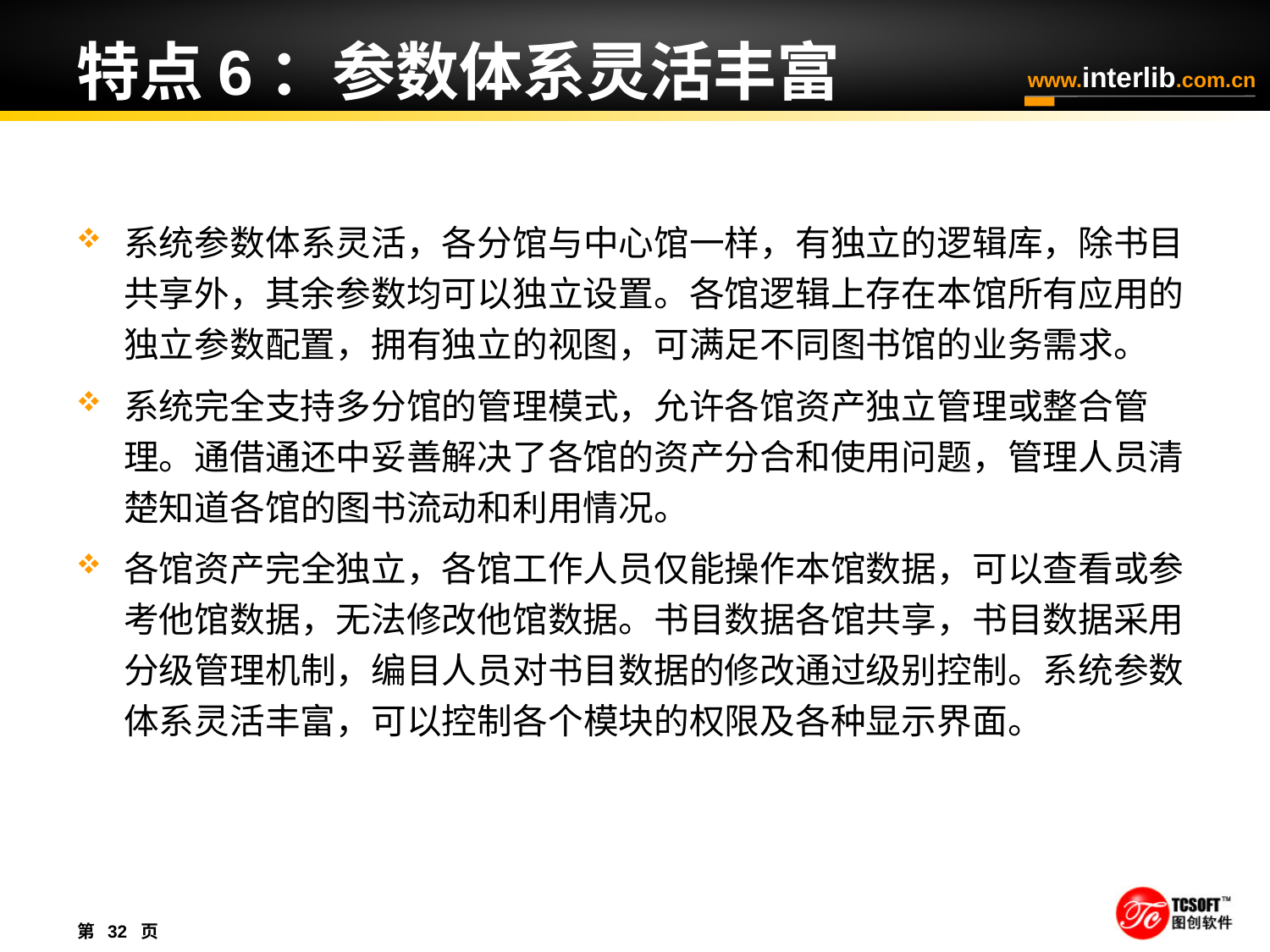

# 特点6：参数体系灵活丰富
系统参数体系灵活，各分馆与中心馆一样，有独立的逻辑库，除书目共享外，其余参数均可以独立设置。各馆逻辑上存在本馆所有应用的独立参数配置，拥有独立的视图，可满足不同图书馆的业务需求。
系统完全支持多分馆的管理模式，允许各馆资产独立管理或整合管理。通借通还中妥善解决了各馆的资产分合和使用问题，管理人员清楚知道各馆的图书流动和利用情况。
各馆资产完全独立，各馆工作人员仅能操作本馆数据，可以查看或参考他馆数据，无法修改他馆数据。书目数据各馆共享，书目数据采用分级管理机制，编目人员对书目数据的修改通过级别控制。系统参数体系灵活丰富，可以控制各个模块的权限及各种显示界面。